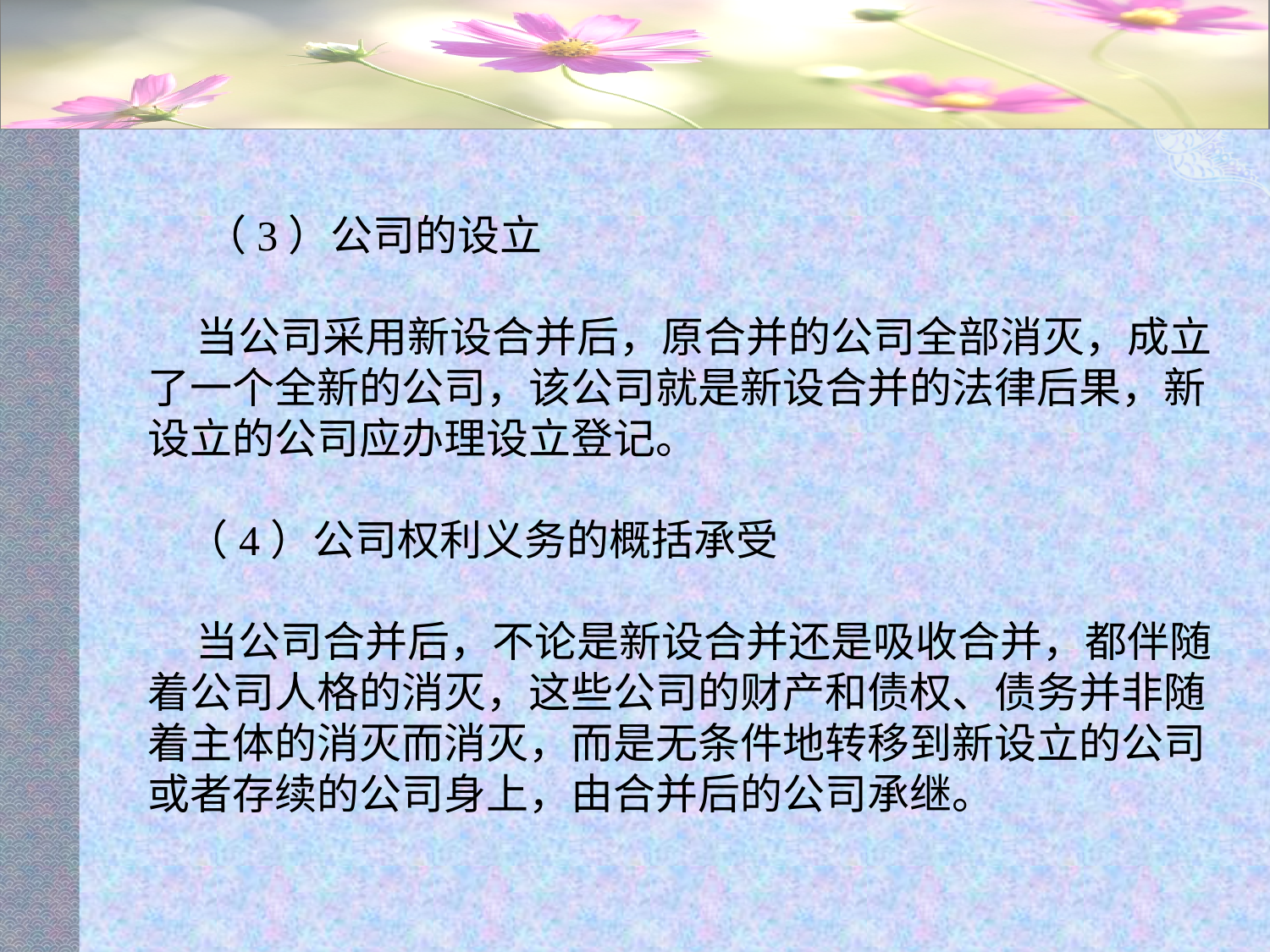

#
 （3）公司的设立
    当公司采用新设合并后，原合并的公司全部消灭，成立了一个全新的公司，该公司就是新设合并的法律后果，新设立的公司应办理设立登记。
   （4）公司权利义务的概括承受
    当公司合并后，不论是新设合并还是吸收合并，都伴随着公司人格的消灭，这些公司的财产和债权、债务并非随着主体的消灭而消灭，而是无条件地转移到新设立的公司或者存续的公司身上，由合并后的公司承继。